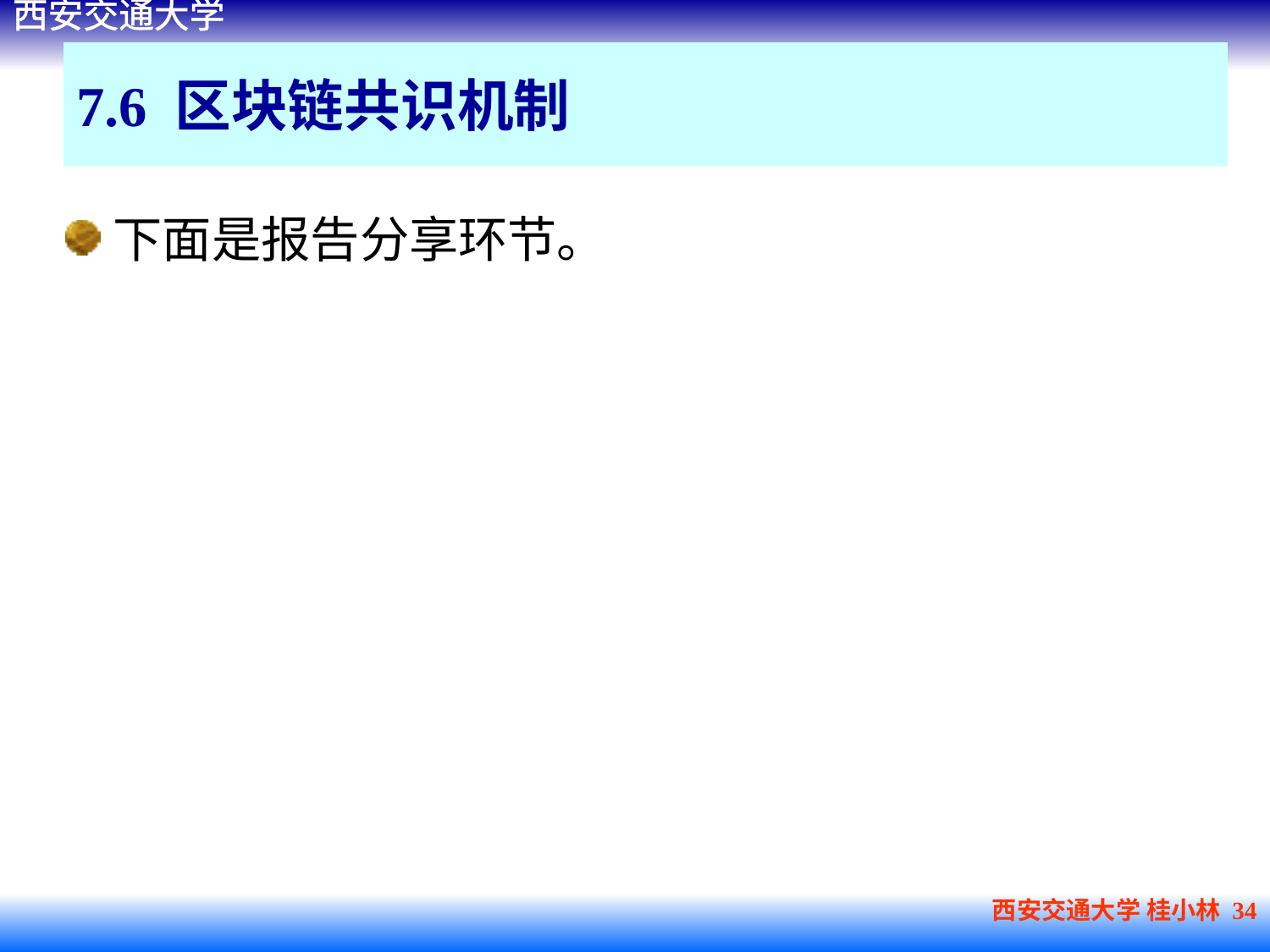

# 7.6 区块链共识机制
下面是报告分享环节。
西安交通大学 桂小林 34